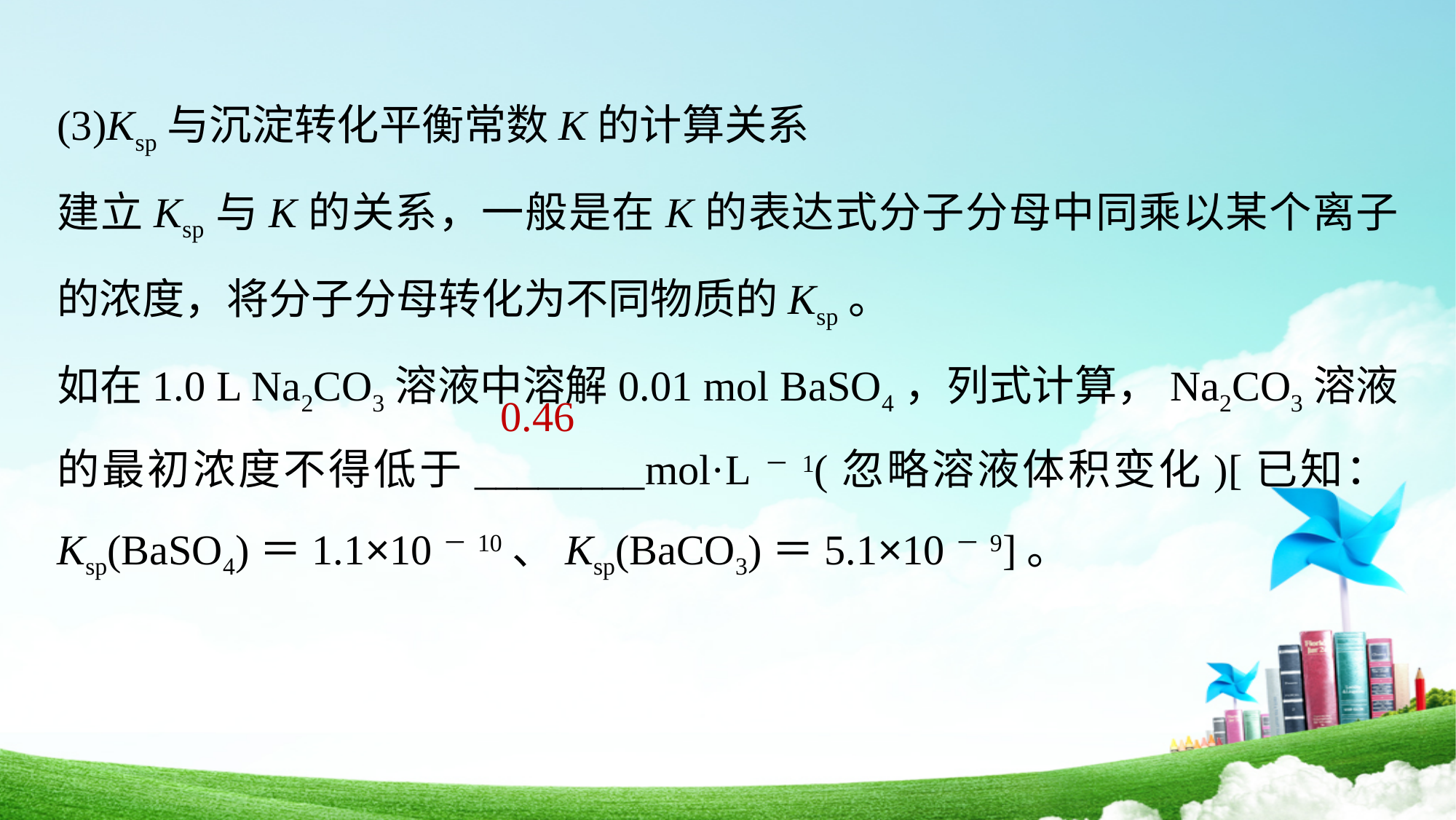

(3)Ksp与沉淀转化平衡常数K的计算关系
建立Ksp与K的关系，一般是在K的表达式分子分母中同乘以某个离子的浓度，将分子分母转化为不同物质的Ksp。
如在1.0 L Na2CO3溶液中溶解0.01 mol BaSO4，列式计算，Na2CO3溶液的最初浓度不得低于________mol·L－1(忽略溶液体积变化)[已知：Ksp(BaSO4)＝1.1×10－10、Ksp(BaCO3)＝5.1×10－9]。
0.46